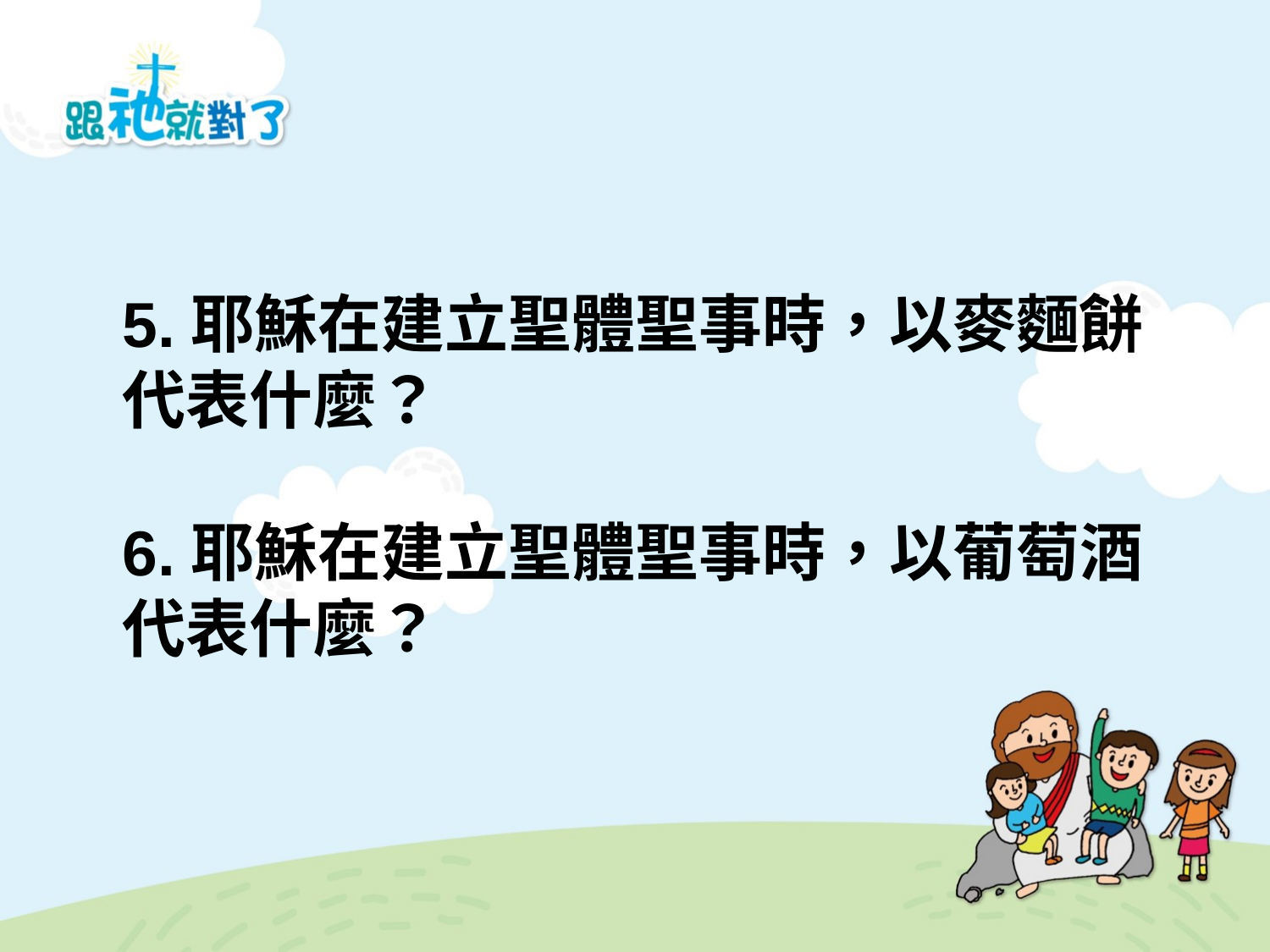

5.耶穌在建立聖體聖事時，以麥麵餅代表什麼？

6.耶穌在建立聖體聖事時，以葡萄酒代表什麼？